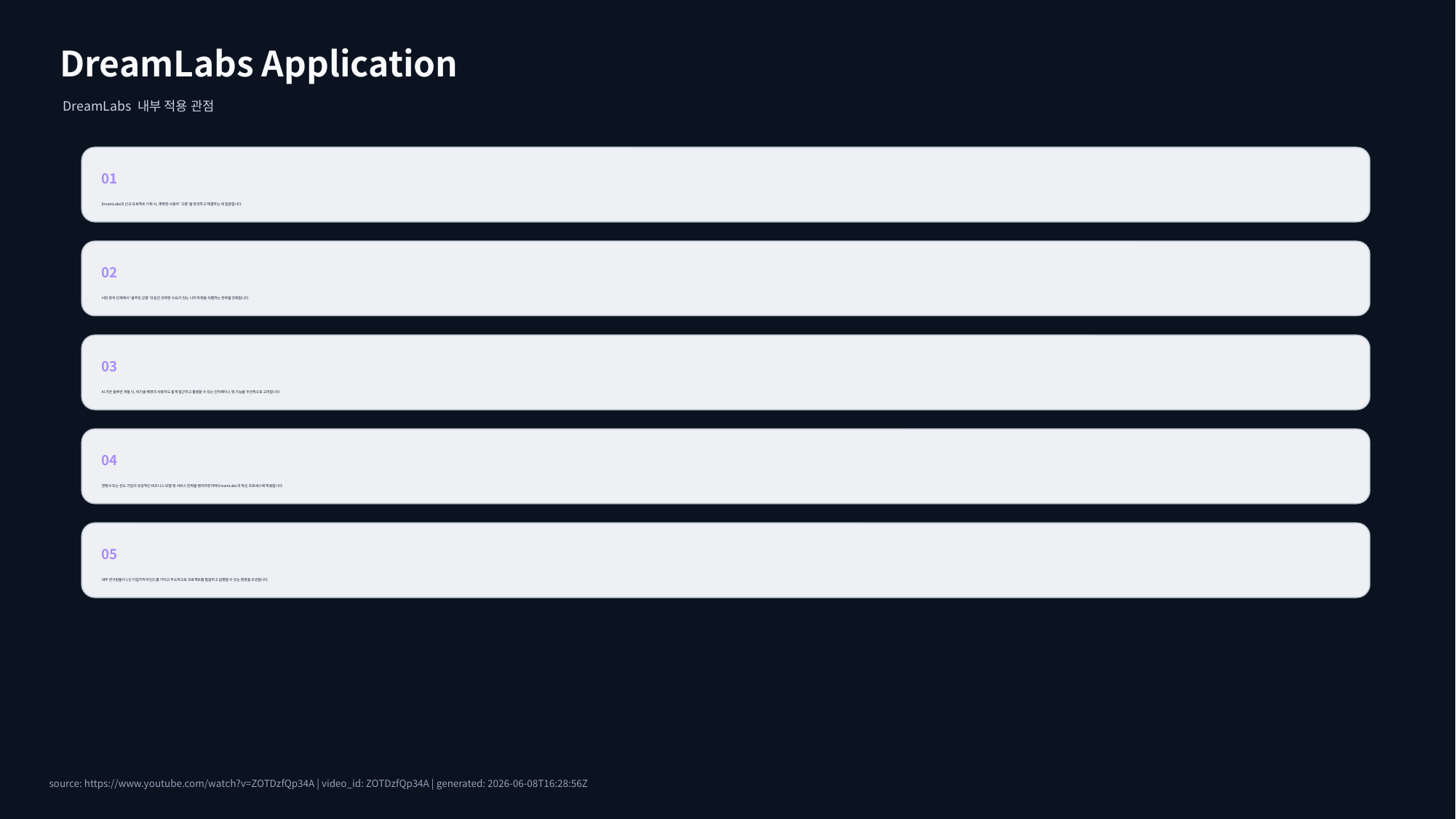

DreamLabs Application
DreamLabs 내부 적용 관점

01
DreamLabs의 신규 프로젝트 기획 시, 명확한 사용자 '고통'을 정의하고 해결하는 데 집중합니다.

02
시장 분석 단계에서 '굶주린 군중'과 같은 강력한 수요가 있는 니치 마켓을 식별하는 전략을 강화합니다.

03
AI 기반 솔루션 개발 시, 비기술 배경의 사용자도 쉽게 접근하고 활용할 수 있는 인터페이스 및 기능을 우선적으로 고려합니다.

04
경쟁사 또는 선도 기업의 성공적인 비즈니스 모델 및 서비스 전략을 벤치마킹하여 DreamLabs의 혁신 프로세스에 적용합니다.

05
내부 연구원들이 1인 기업가적 마인드를 가지고 주도적으로 프로젝트를 발굴하고 실행할 수 있는 환경을 조성합니다.
source: https://www.youtube.com/watch?v=ZOTDzfQp34A | video_id: ZOTDzfQp34A | generated: 2026-06-08T16:28:56Z